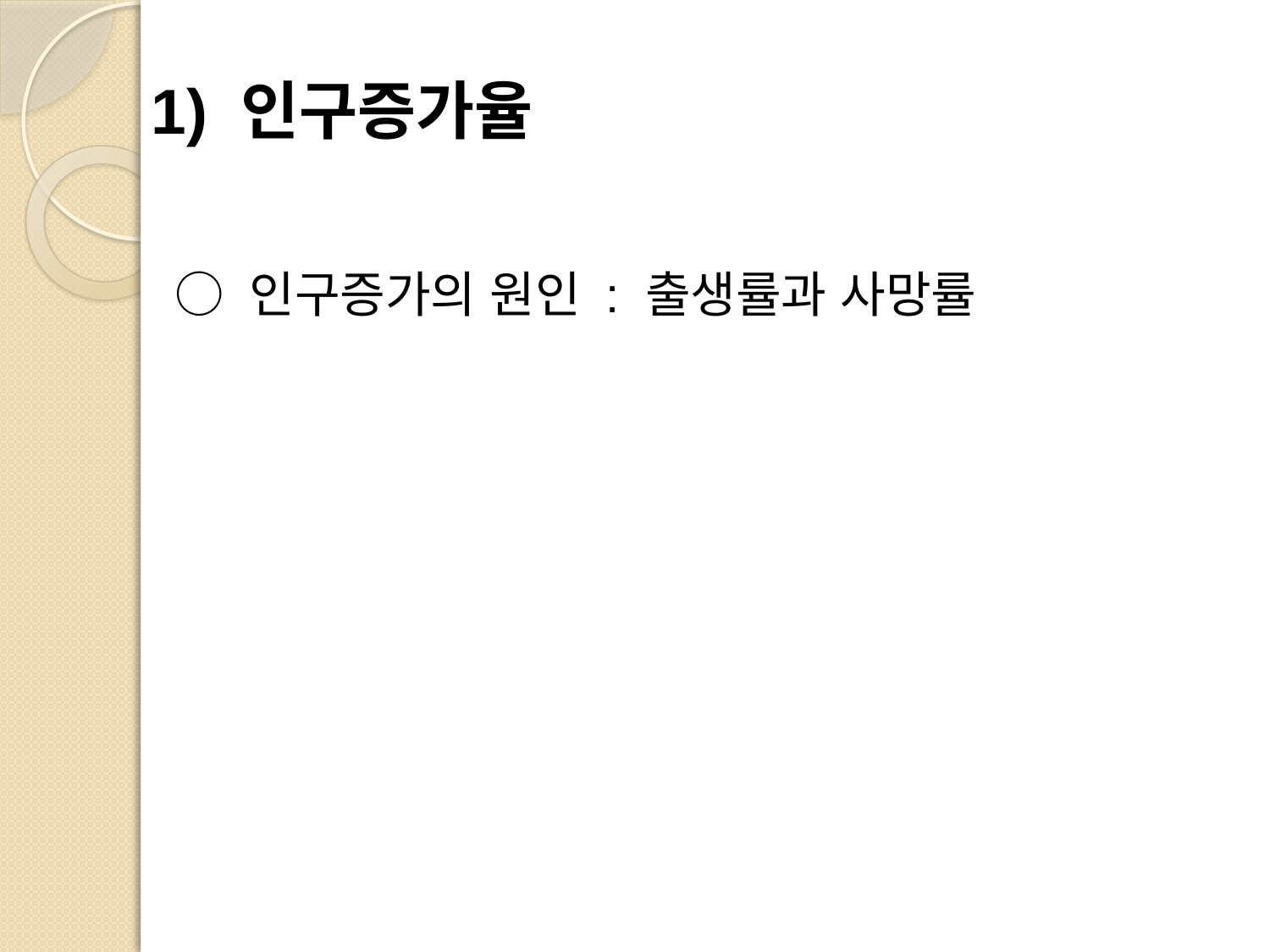

# 1) 인구증가율

 ○ 인구증가의 원인 : 출생률과 사망률